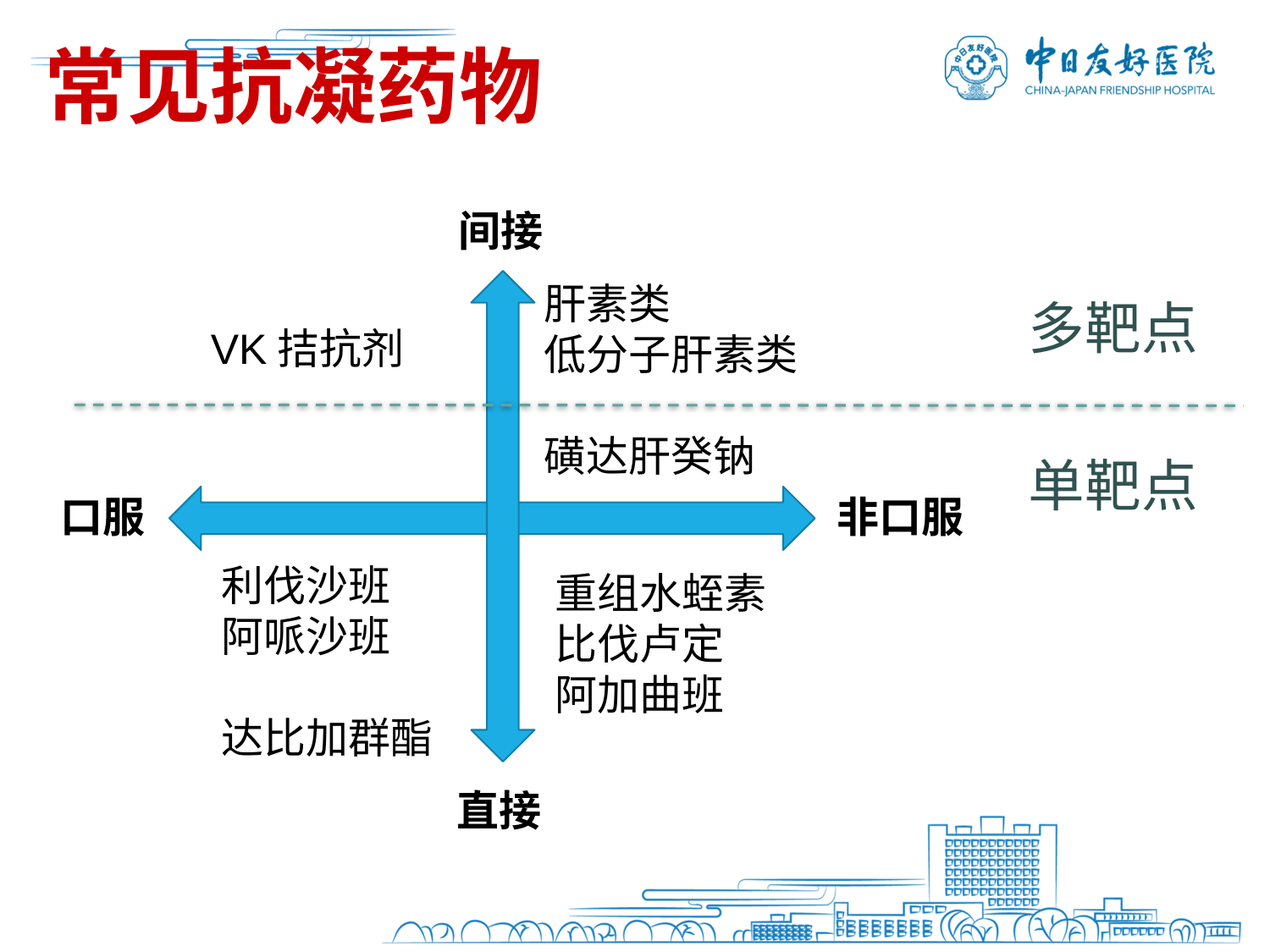

常见抗凝药物
间接
肝素类
低分子肝素类

磺达肝癸钠
多靶点
VK拮抗剂
单靶点
口服
非口服

利伐沙班
阿哌沙班

达比加群酯
重组水蛭素
比伐卢定
阿加曲班
直接